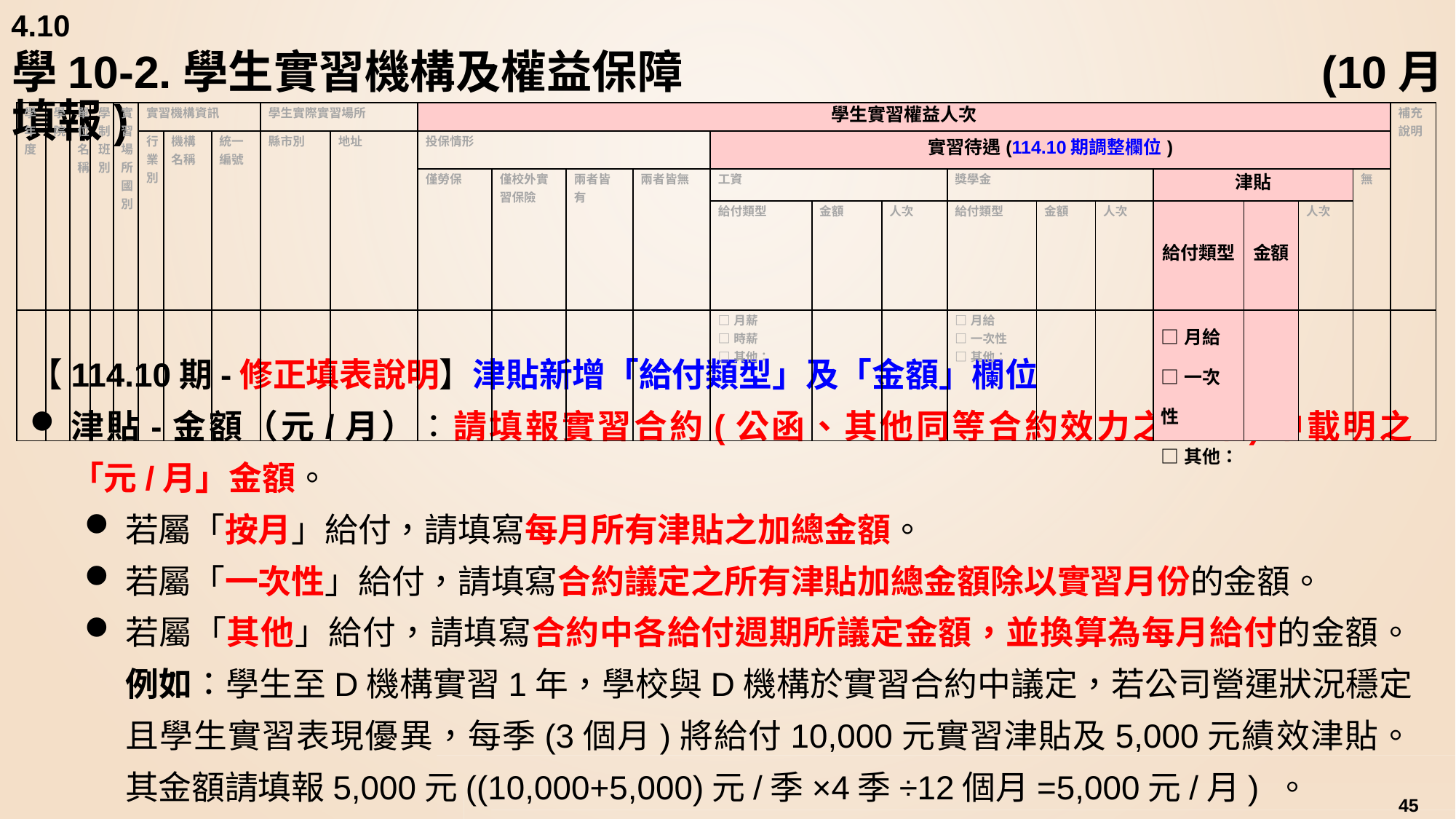

4.10
# 學10-2.學生實習機構及權益保障	   					(10月填報)
| 學年度 | 學院 | 單位名稱 | 學制班別 | 實習場所國別 | 實習機構資訊 |  |  | 學生實際實習場所 |  | 學生實習權益人次 |  |  |  |  |  |  |  |  |  |  |  |  |  | 補充說明 |
| --- | --- | --- | --- | --- | --- | --- | --- | --- | --- | --- | --- | --- | --- | --- | --- | --- | --- | --- | --- | --- | --- | --- | --- | --- |
|  |  |  |  |  | 行業別 | 機構名稱 | 統一編號 | 縣市別 | 地址 | 投保情形 |  |  |  | 實習待遇(114.10期調整欄位) |  |  |  |  |  |  |  |  |  |  |
|  |  |  |  |  |  |  |  |  |  | 僅勞保 | 僅校外實習保險 | 兩者皆有 | 兩者皆無 | 工資 |  |  | 獎學金 |  |  | 津貼 |  |  | 無 |  |
|  |  |  |  |  |  |  |  |  |  |  |  |  |  | 給付類型 | 金額 | 人次 | 給付類型 | 金額 | 人次 | 給付類型 | 金額 | 人次 |  |  |
|  |  |  |  |  |  |  |  |  |  |  |  |  |  | □月薪 □時薪 □其他： |  |  | □月給 □一次性 □其他： |  |  | □月給 □一次性 □其他： |  |  |  |  |
【114.10期-修正填表說明】津貼新增「給付類型」及「金額」欄位
津貼-金額（元/月）：請填報實習合約(公函、其他同等合約效力之文件)中載明之「元/月」金額。
若屬「按月」給付，請填寫每月所有津貼之加總金額。
若屬「一次性」給付，請填寫合約議定之所有津貼加總金額除以實習月份的金額。
若屬「其他」給付，請填寫合約中各給付週期所議定金額，並換算為每月給付的金額。例如：學生至D機構實習1年，學校與D機構於實習合約中議定，若公司營運狀況穩定且學生實習表現優異，每季(3個月)將給付10,000元實習津貼及5,000元績效津貼。其金額請填報5,000元((10,000+5,000)元/季×4季÷12個月=5,000元/月) 。